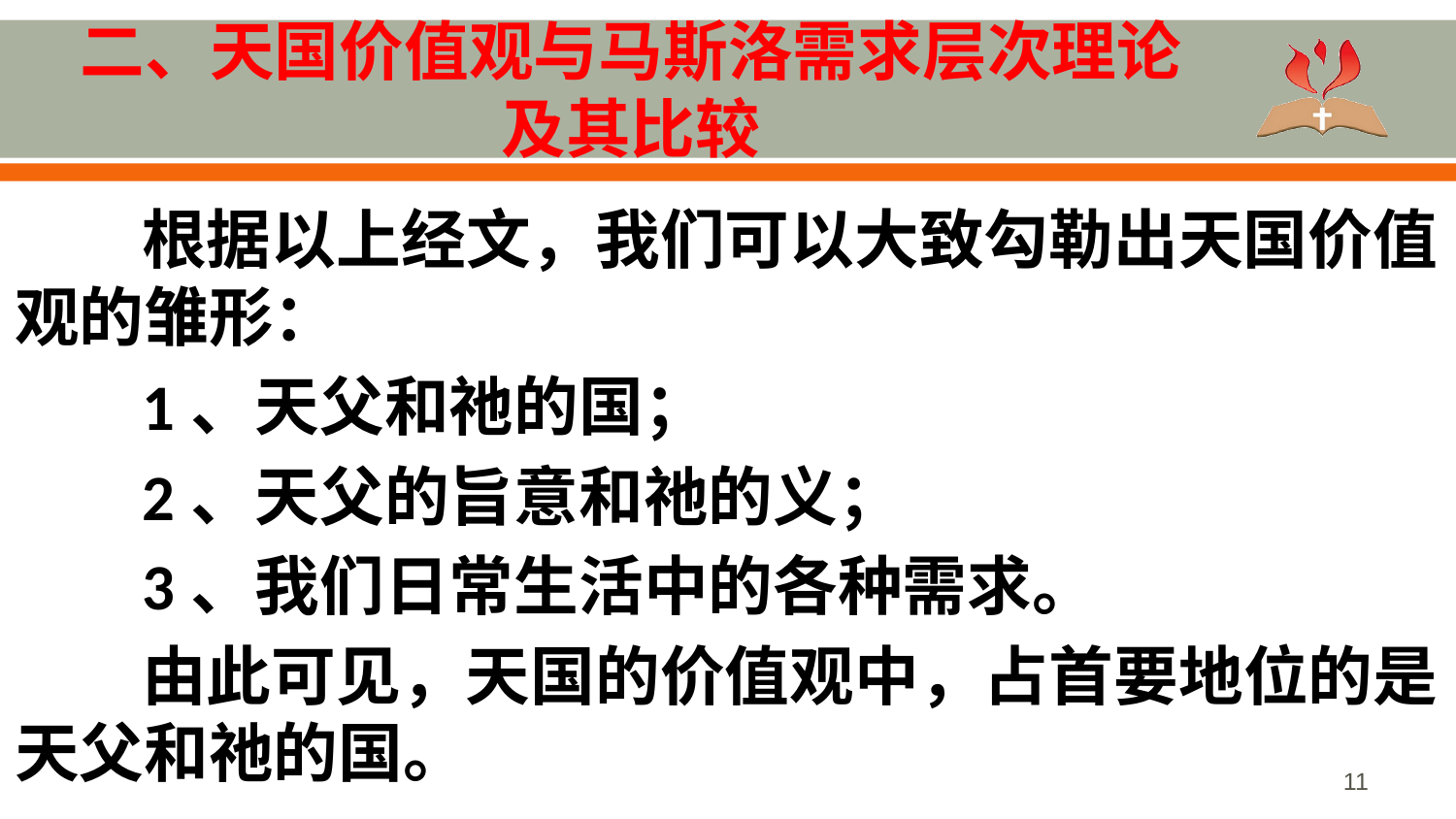

# 二、天国价值观与马斯洛需求层次理论 及其比较
根据以上经文，我们可以大致勾勒出天国价值观的雏形：
1、天父和祂的国；
2、天父的旨意和祂的义；
3、我们日常生活中的各种需求。
由此可见，天国的价值观中，占首要地位的是天父和祂的国。

11